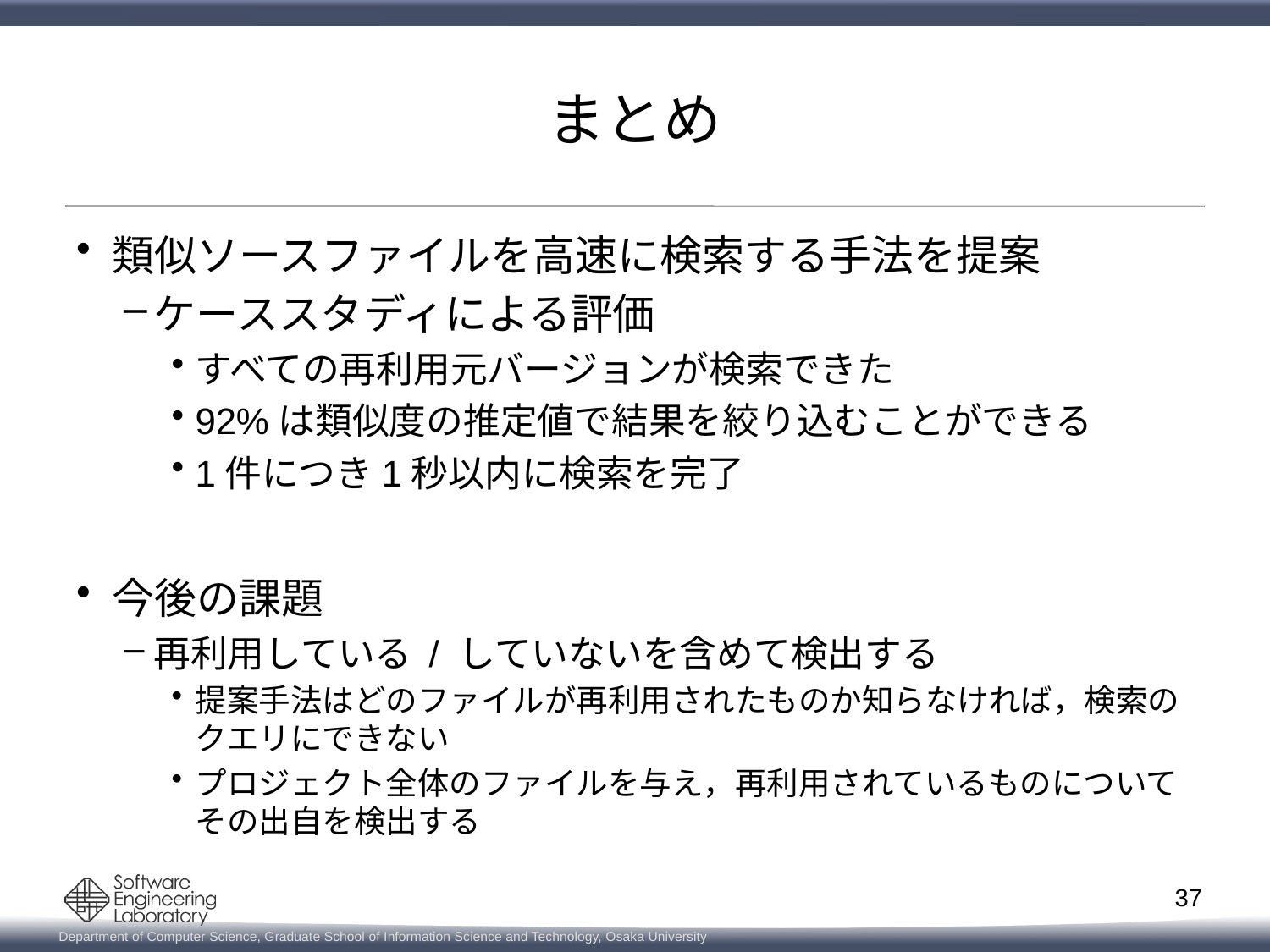

# まとめ
類似ソースファイルを高速に検索する手法を提案
ケーススタディによる評価
すべての再利用元バージョンが検索できた
92%は類似度の推定値で結果を絞り込むことができる
1件につき1秒以内に検索を完了

今後の課題
再利用している / していないを含めて検出する
提案手法はどのファイルが再利用されたものか知らなければ，検索のクエリにできない
プロジェクト全体のファイルを与え，再利用されているものについてその出自を検出する
37